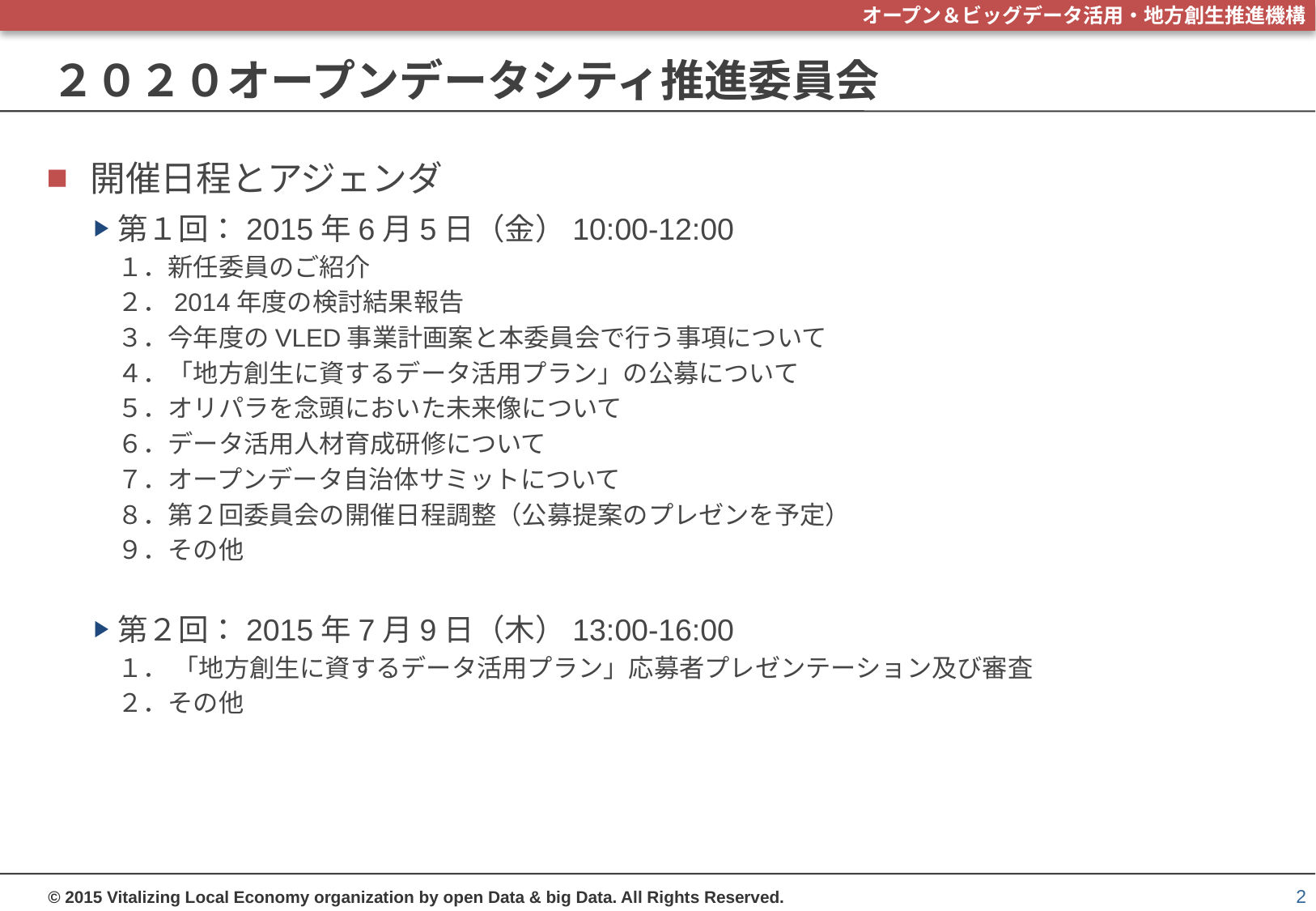

# ２０２０オープンデータシティ推進委員会
開催日程とアジェンダ
第１回：2015年6月5日（金）10:00-12:00
１．新任委員のご紹介
２．2014年度の検討結果報告
３．今年度のVLED事業計画案と本委員会で行う事項について
４．「地方創生に資するデータ活用プラン」の公募について
５．オリパラを念頭においた未来像について
６．データ活用人材育成研修について
７．オープンデータ自治体サミットについて
８．第２回委員会の開催日程調整（公募提案のプレゼンを予定）
９．その他

第２回：2015年7月9日（木）13:00-16:00
１． 「地方創生に資するデータ活用プラン」応募者プレゼンテーション及び審査
２．その他
2